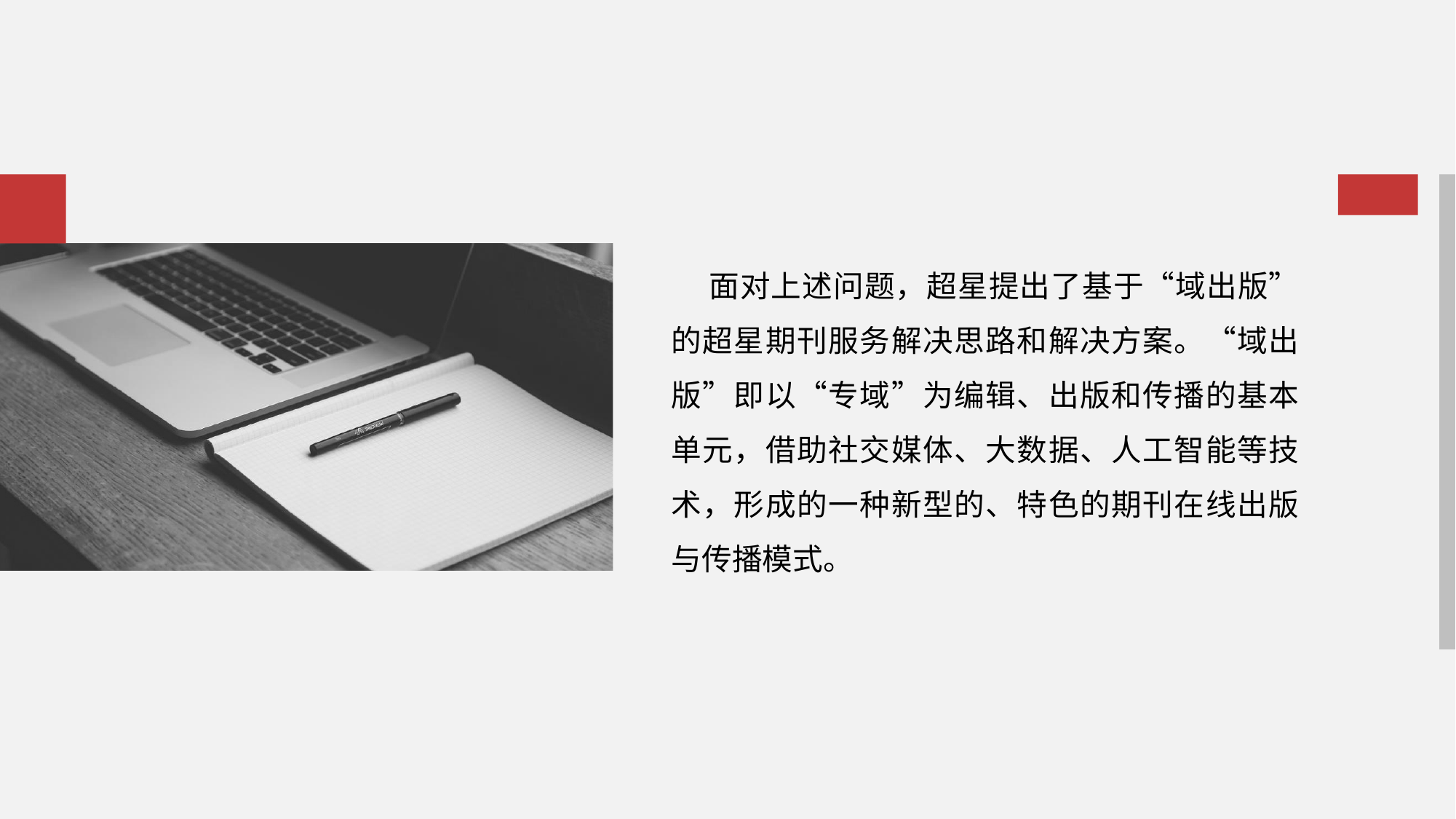

面对上述问题，超星提出了基于“域出版”的超星期刊服务解决思路和解决方案。“域出版”即以“专域”为编辑、出版和传播的基本单元，借助社交媒体、大数据、人工智能等技术，形成的一种新型的、特色的期刊在线出版与传播模式。